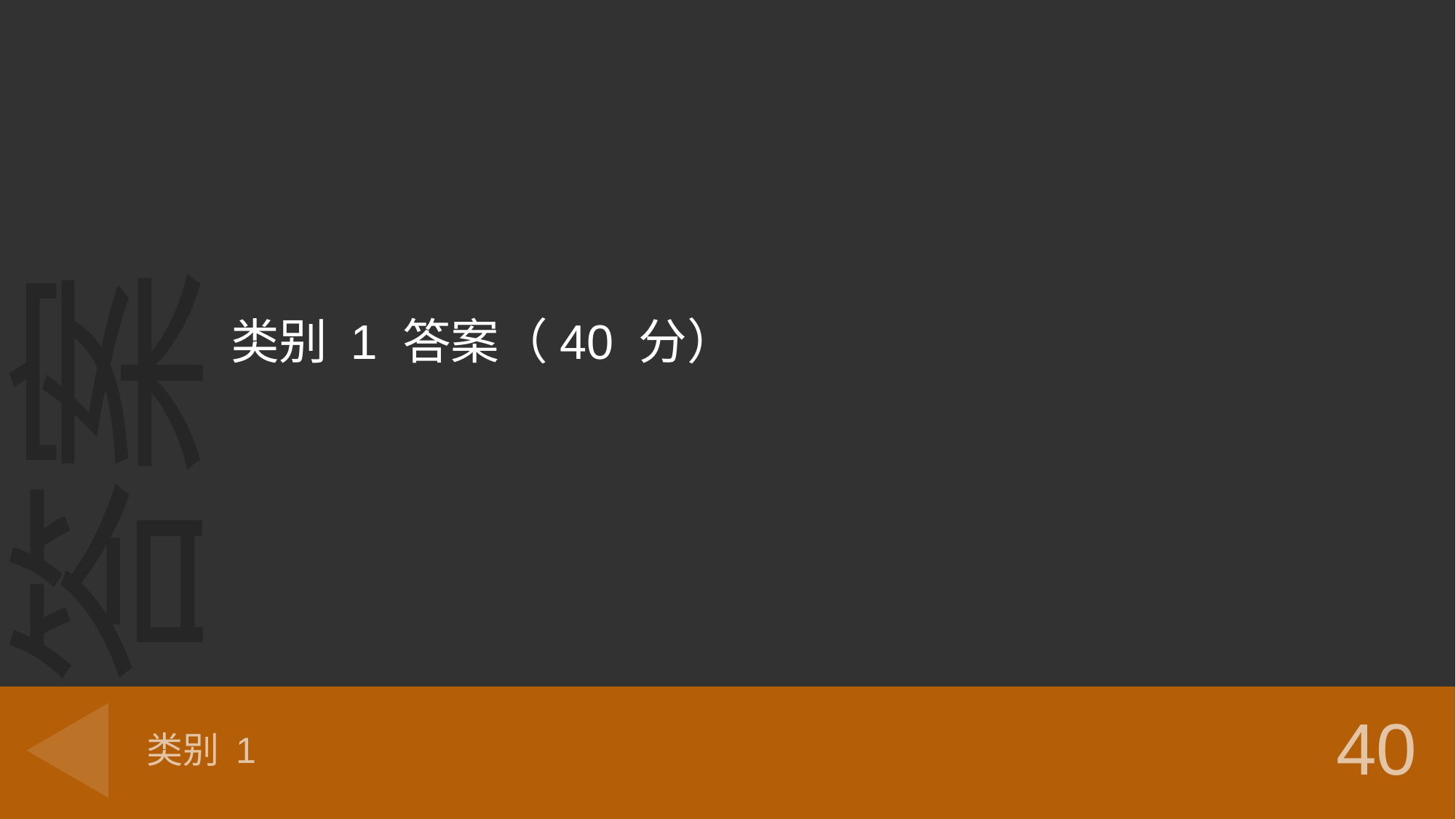

类别 1 答案（40 分）
# 类别 1
40